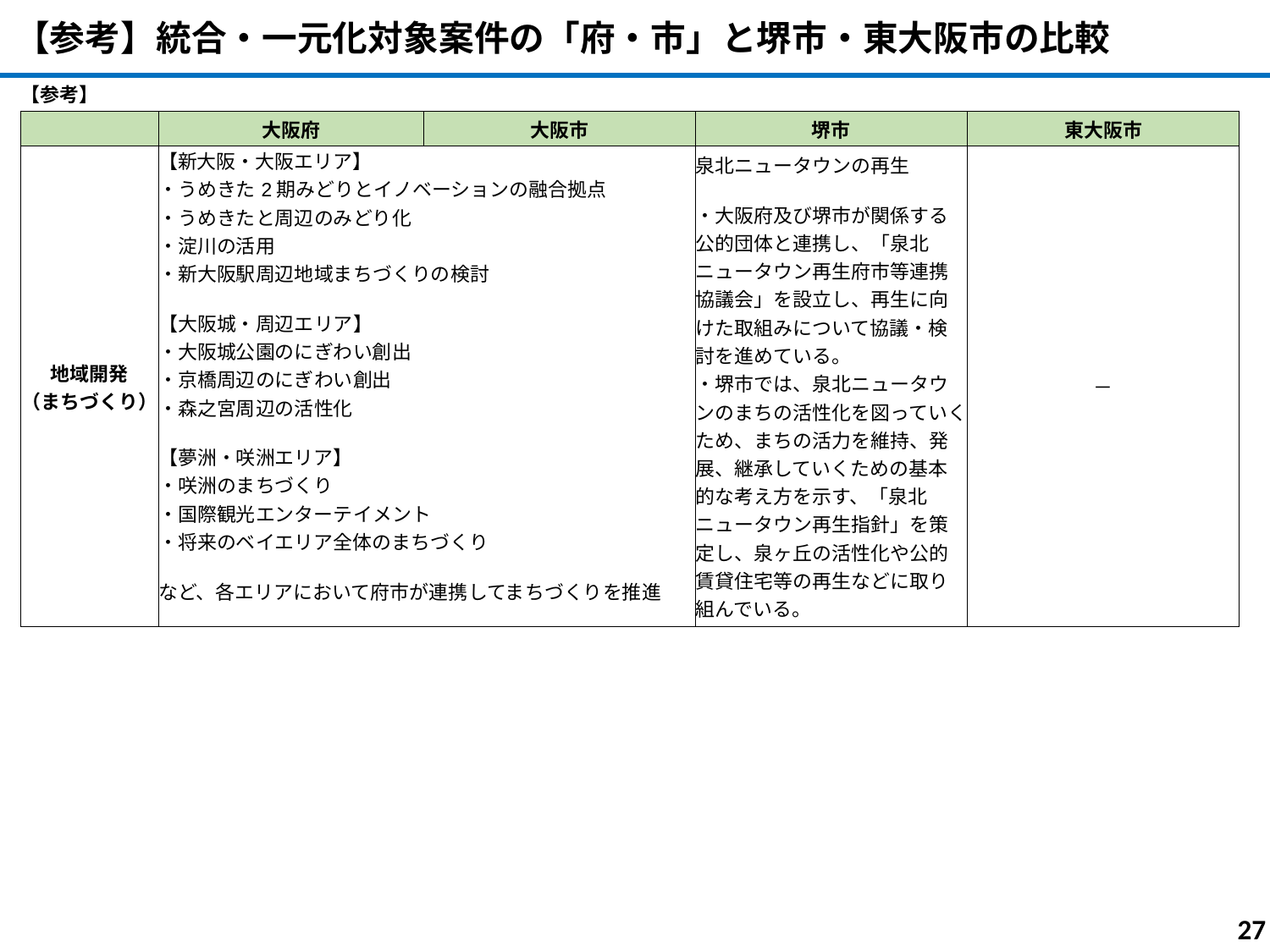

【参考】統合・一元化対象案件の「府・市」と堺市・東大阪市の比較
| 【参考】 |  |  |  |  |
| --- | --- | --- | --- | --- |
|  | 大阪府 | 大阪市 | 堺市 | 東大阪市 |
| 地域開発 （まちづくり） | 【新大阪・大阪エリア】 ・うめきた2期みどりとイノベーションの融合拠点 ・うめきたと周辺のみどり化 ・淀川の活用 ・新大阪駅周辺地域まちづくりの検討 【大阪城・周辺エリア】 ・大阪城公園のにぎわい創出 ・京橋周辺のにぎわい創出 ・森之宮周辺の活性化 【夢洲・咲洲エリア】 ・咲洲のまちづくり ・国際観光エンターテイメント ・将来のベイエリア全体のまちづくり など、各エリアにおいて府市が連携してまちづくりを推進 |  | 泉北ニュータウンの再生 ・大阪府及び堺市が関係する公的団体と連携し、「泉北ニュータウン再生府市等連携協議会」を設立し、再生に向けた取組みについて協議・検討を進めている。 ・堺市では、泉北ニュータウンのまちの活性化を図っていくため、まちの活力を維持、発展、継承していくための基本的な考え方を示す、「泉北ニュータウン再生指針」を策定し、泉ヶ丘の活性化や公的賃貸住宅等の再生などに取り組んでいる。 | － |
27